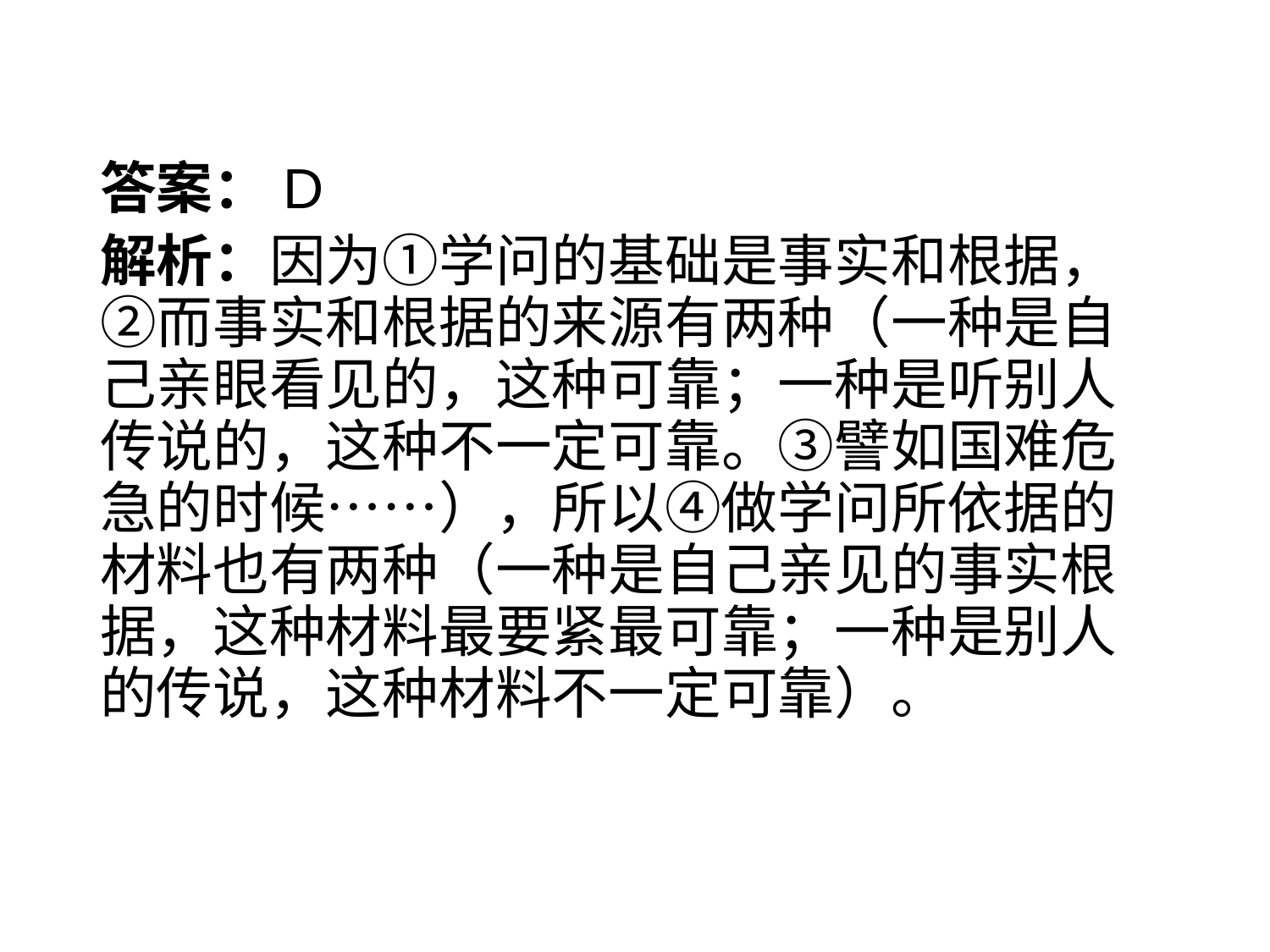

答案：D
解析：因为①学问的基础是事实和根据，②而事实和根据的来源有两种（一种是自己亲眼看见的，这种可靠；一种是听别人传说的，这种不一定可靠。③譬如国难危急的时候……），所以④做学问所依据的材料也有两种（一种是自己亲见的事实根据，这种材料最要紧最可靠；一种是别人的传说，这种材料不一定可靠）。